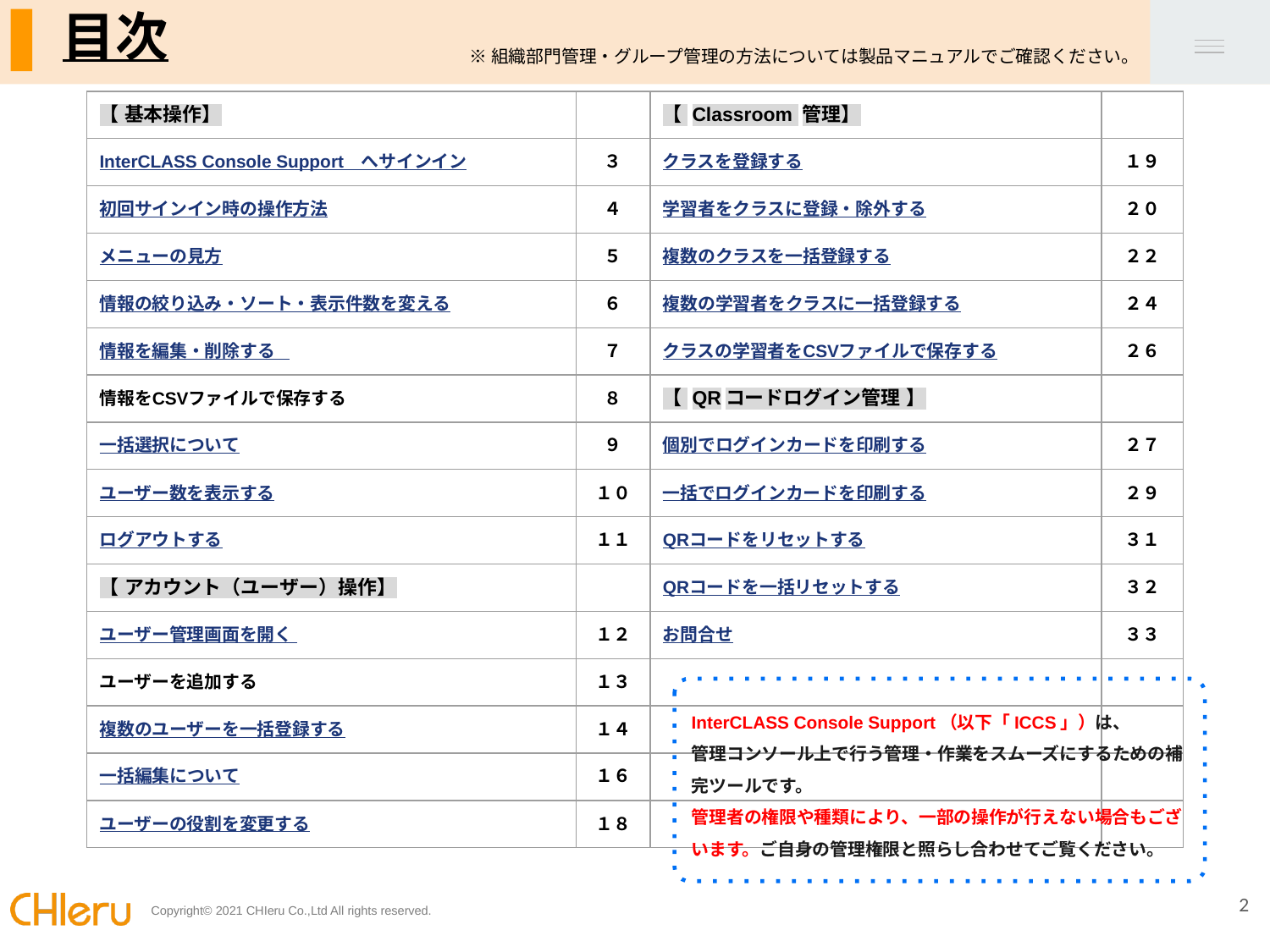

# 目次
※組織部門管理・グループ管理の方法については製品マニュアルでご確認ください。
| 【 基本操作】 |  | 【 Classroom 管理】 |  |
| --- | --- | --- | --- |
| InterCLASS Console Support　へサインイン | ３ | クラスを登録する | １９ |
| 初回サインイン時の操作方法 | ４ | 学習者をクラスに登録・除外する | ２０ |
| メニューの見方 | ５ | 複数のクラスを一括登録する | ２２ |
| 情報の絞り込み・ソート・表示件数を変える | ６ | 複数の学習者をクラスに一括登録する | ２４ |
| 情報を編集・削除する | ７ | クラスの学習者をCSVファイルで保存する | ２６ |
| 情報をCSVファイルで保存する | ８ | 【 QRコードログイン管理 】 |  |
| 一括選択について | ９ | 個別でログインカードを印刷する | ２７ |
| ユーザー数を表示する | １０ | 一括でログインカードを印刷する | ２９ |
| ログアウトする | １１ | QRコードをリセットする | ３１ |
| 【 アカウント（ユーザー）操作】 |  | QRコードを一括リセットする | ３２ |
| ユーザー管理画面を開く | １２ | お問合せ | ３３ |
| ユーザーを追加する | １３ |  |  |
| 複数のユーザーを一括登録する | １４ |  |  |
| 一括編集について | １６ |  |  |
| ユーザーの役割を変更する | １８ |  |  |
InterCLASS Console Support（以下「ICCS」）は、
管理コンソール上で行う管理・作業をスムーズにするための補完ツールです。
管理者の権限や種類により、一部の操作が行えない場合もございます。ご自身の管理権限と照らし合わせてご覧ください。
2